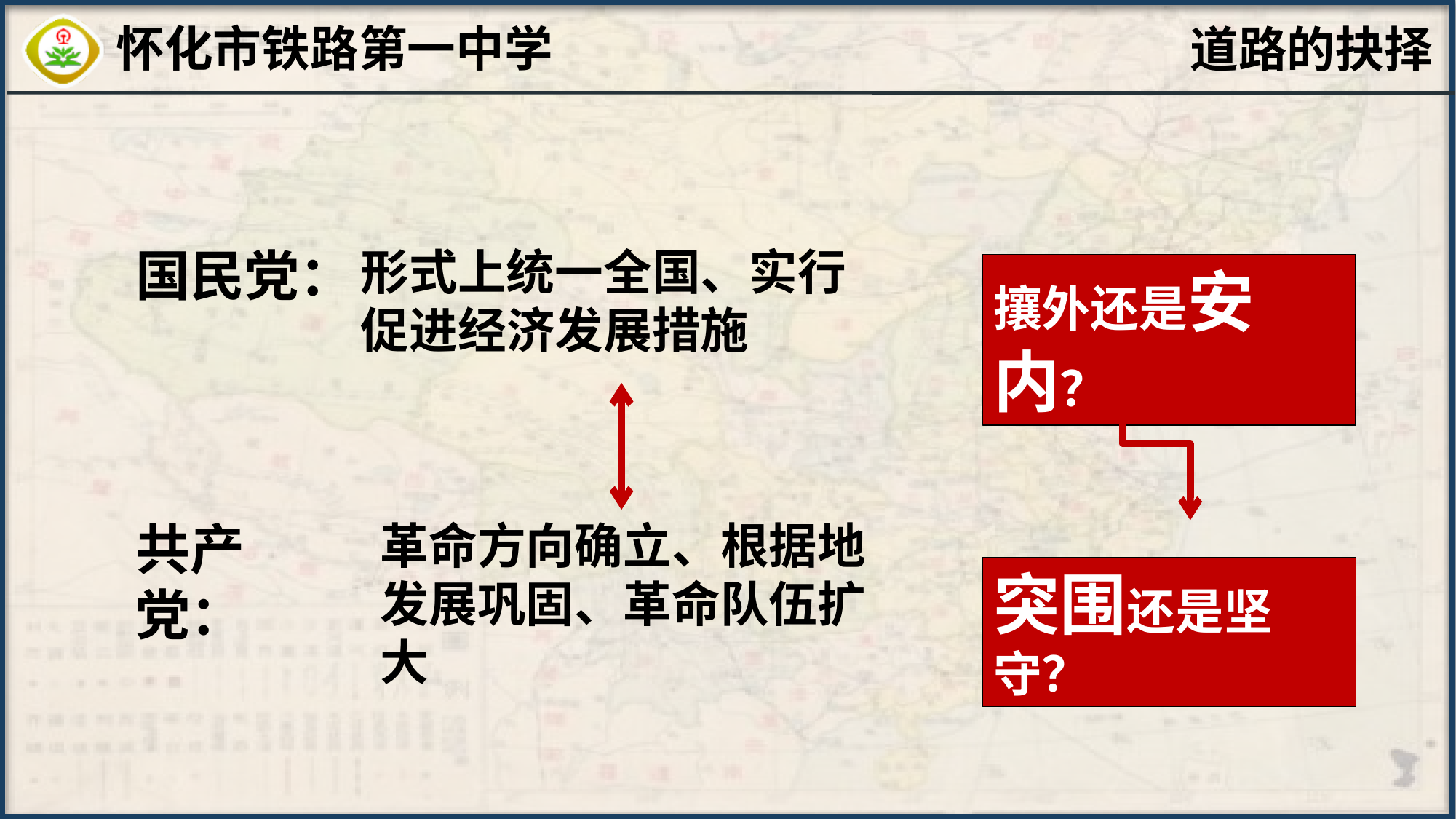

道路的抉择
国民党：
形式上统一全国、实行促进经济发展措施
攘外还是安内？
共产党：
革命方向确立、根据地发展巩固、革命队伍扩大
突围还是坚守？